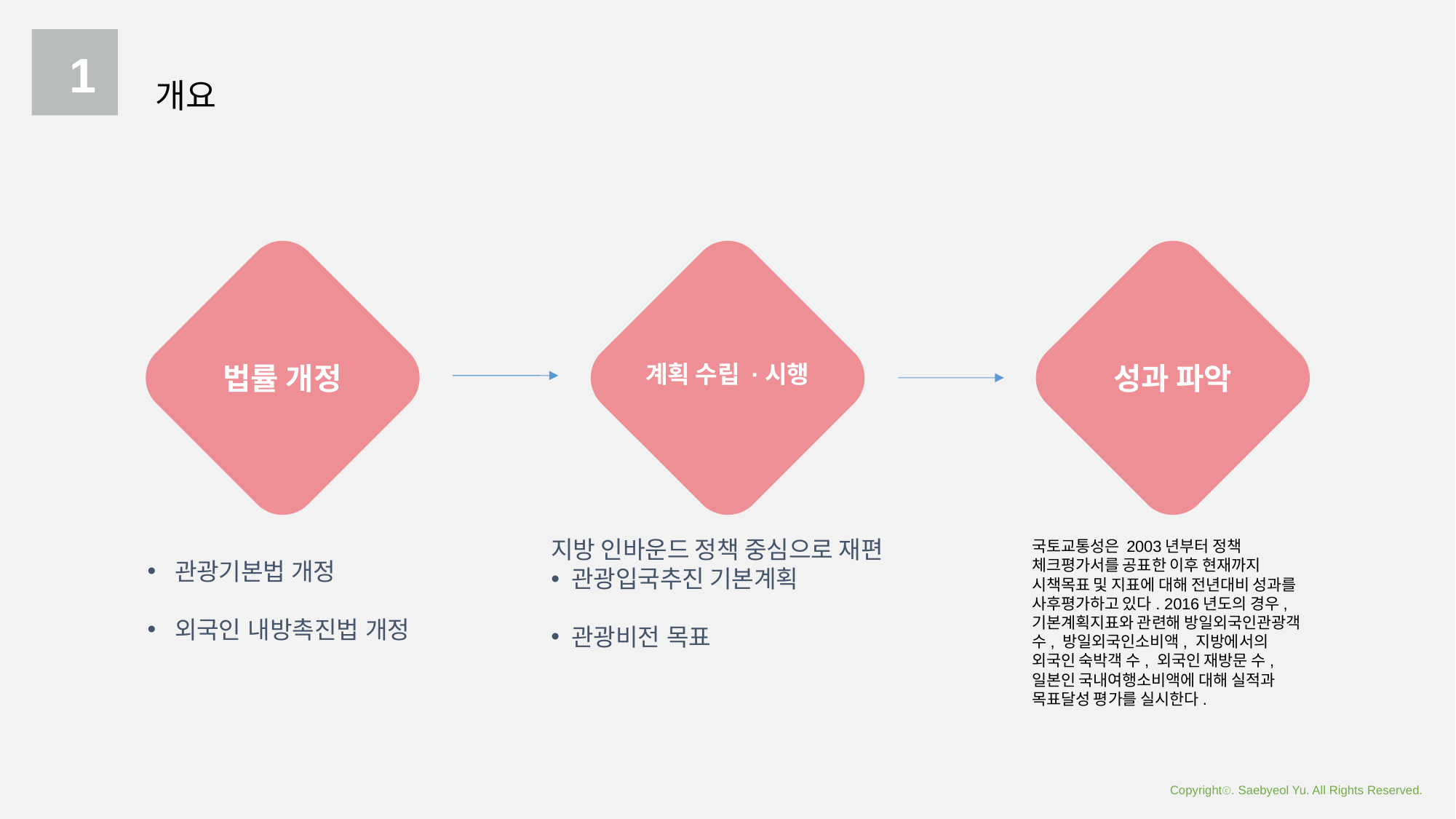

1
개요

법률 개정
계획 수립 ·시행
성과 파악
지방 인바운드 정책 중심으로 재편
관광입국추진 기본계획

관광비전 목표
국토교통성은 2003년부터 정책 체크평가서를 공표한 이후 현재까지 시책목표 및 지표에 대해 전년대비 성과를 사후평가하고 있다. 2016년도의 경우, 기본계획지표와 관련해 방일외국인관광객 수, 방일외국인소비액, 지방에서의 외국인 숙박객 수, 외국인 재방문 수, 일본인 국내여행소비액에 대해 실적과 목표달성 평가를 실시한다.
관광기본법 개정

외국인 내방촉진법 개정